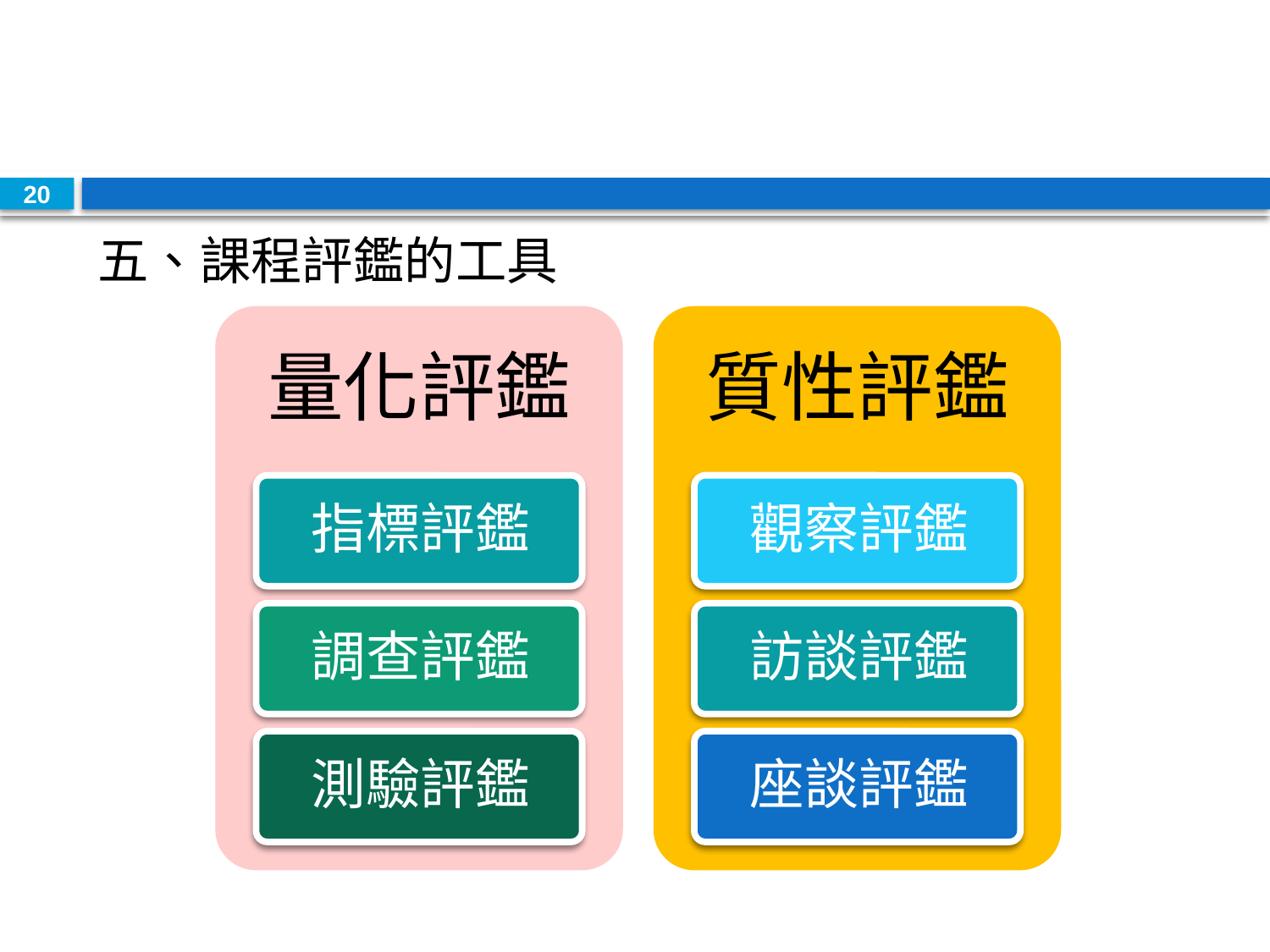

#
20
五、課程評鑑的工具
量化評鑑
指標評鑑
調查評鑑
測驗評鑑
質性評鑑
觀察評鑑
訪談評鑑
座談評鑑